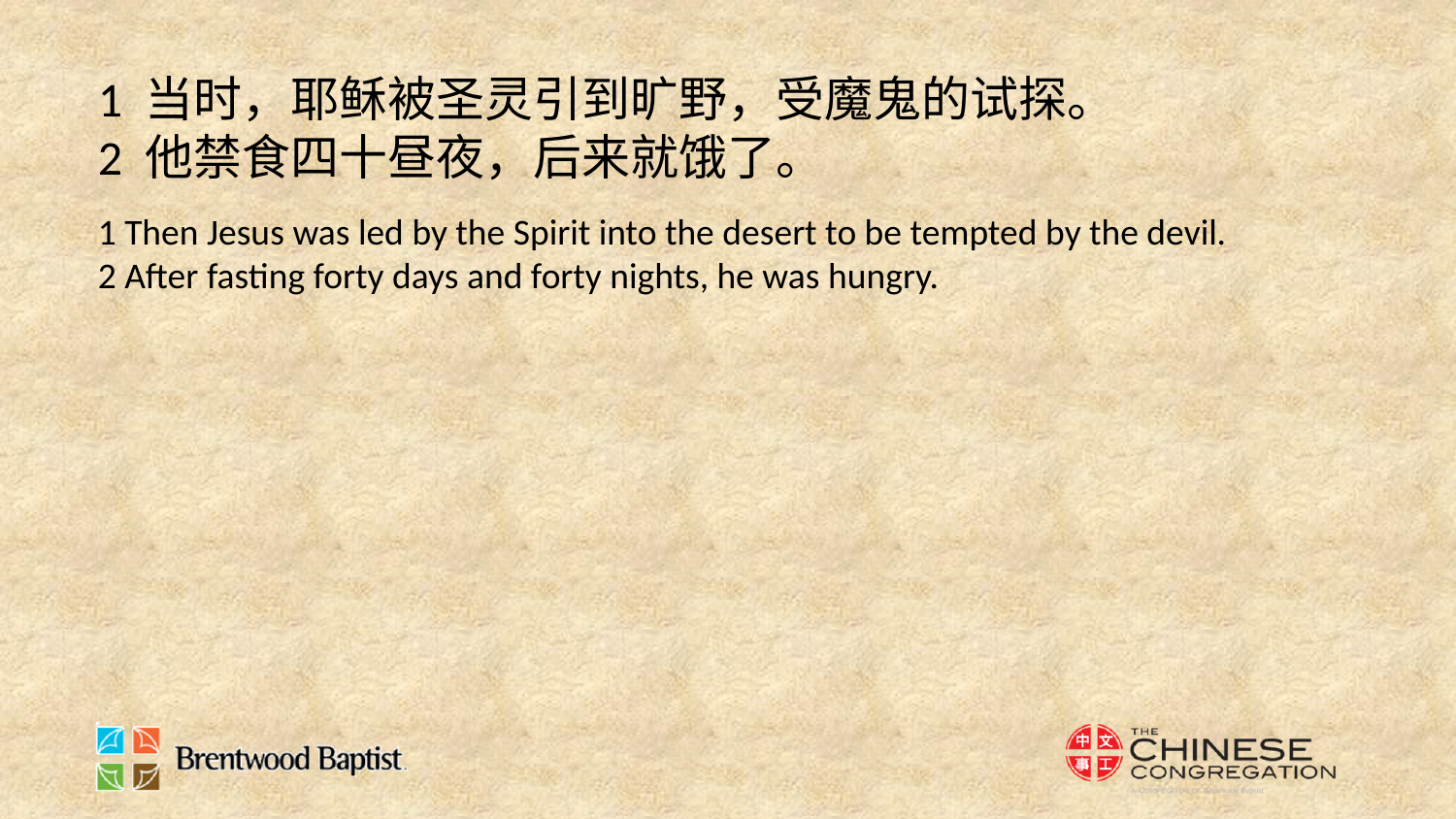

1 当时，耶稣被圣灵引到旷野，受魔鬼的试探。
2 他禁食四十昼夜，后来就饿了。

1 Then Jesus was led by the Spirit into the desert to be tempted by the devil.
2 After fasting forty days and forty nights, he was hungry.